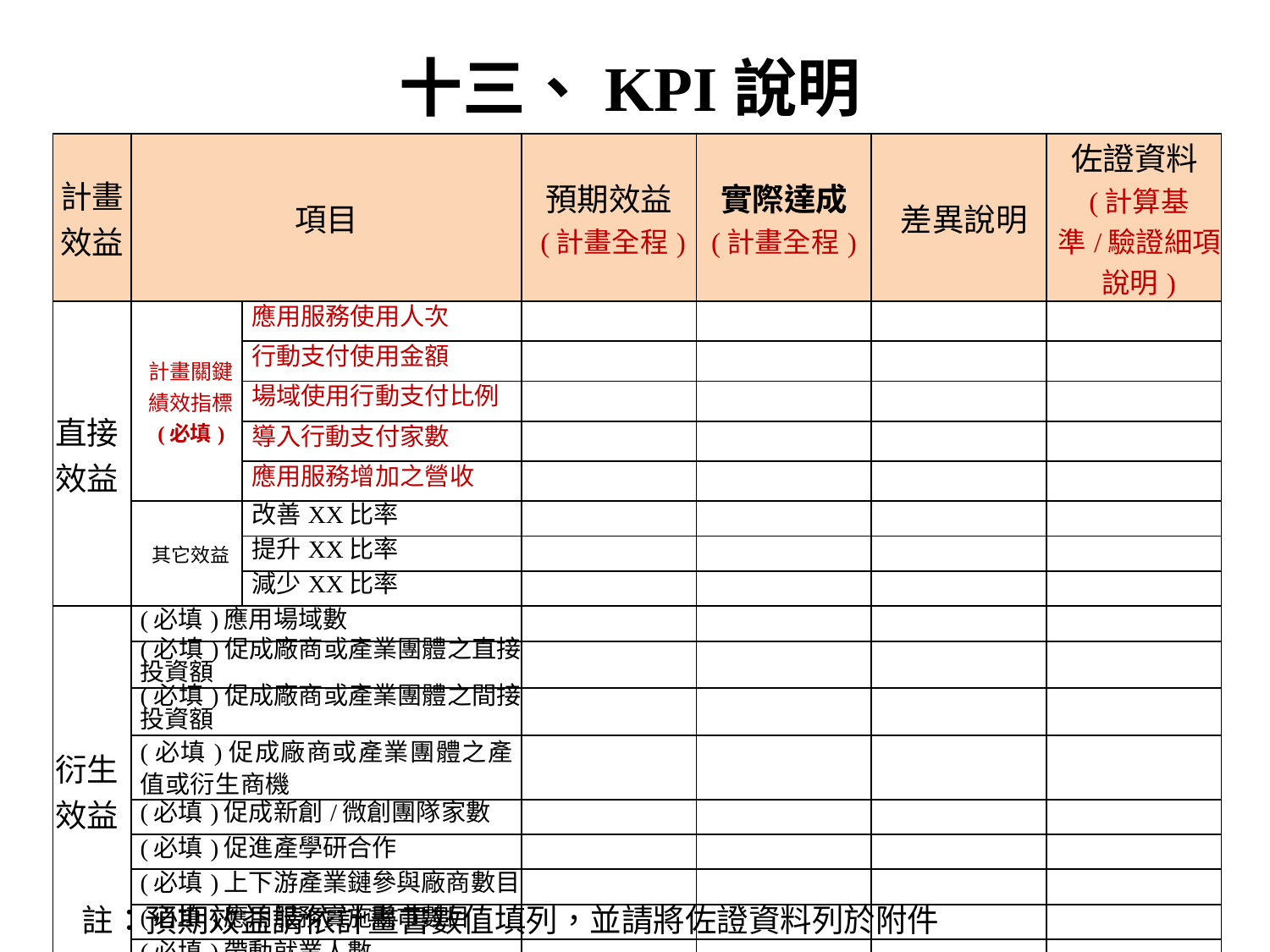

十三、KPI說明
| 計畫 效益 | 項目 |  | 預期效益 (計畫全程) | 實際達成 (計畫全程) | 差異說明 | 佐證資料(計算基準/驗證細項說明) |
| --- | --- | --- | --- | --- | --- | --- |
| 直接效益 | 計畫關鍵績效指標 (必填) | 應用服務使用人次 |  |  |  |  |
|  |  | 行動支付使用金額 |  |  |  |  |
|  |  | 場域使用行動支付比例 |  |  |  |  |
|  |  | 導入行動支付家數 |  |  |  |  |
|  |  | 應用服務增加之營收 |  |  |  |  |
|  | 其它效益 | 改善XX比率 |  |  |  |  |
|  |  | 提升XX比率 |  |  |  |  |
|  |  | 減少XX比率 |  |  |  |  |
| 衍生效益 | (必填)應用場域數 |  |  |  |  |  |
|  | (必填)促成廠商或產業團體之直接投資額 |  |  |  |  |  |
|  | (必填)促成廠商或產業團體之間接投資額 |  |  |  |  |  |
|  | (必填)促成廠商或產業團體之產值或衍生商機 |  |  |  |  |  |
|  | (必填)促成新創/微創團隊家數 |  |  |  |  |  |
|  | (必填)促進產學研合作 |  |  |  |  |  |
|  | (必填)上下游產業鏈參與廠商數目 |  |  |  |  |  |
|  | (必填)應用服務實施縣市數目 |  |  |  |  |  |
|  | (必填)帶動就業人數 |  |  |  |  |  |
註：預期效益請依計畫書數值填列，並請將佐證資料列於附件